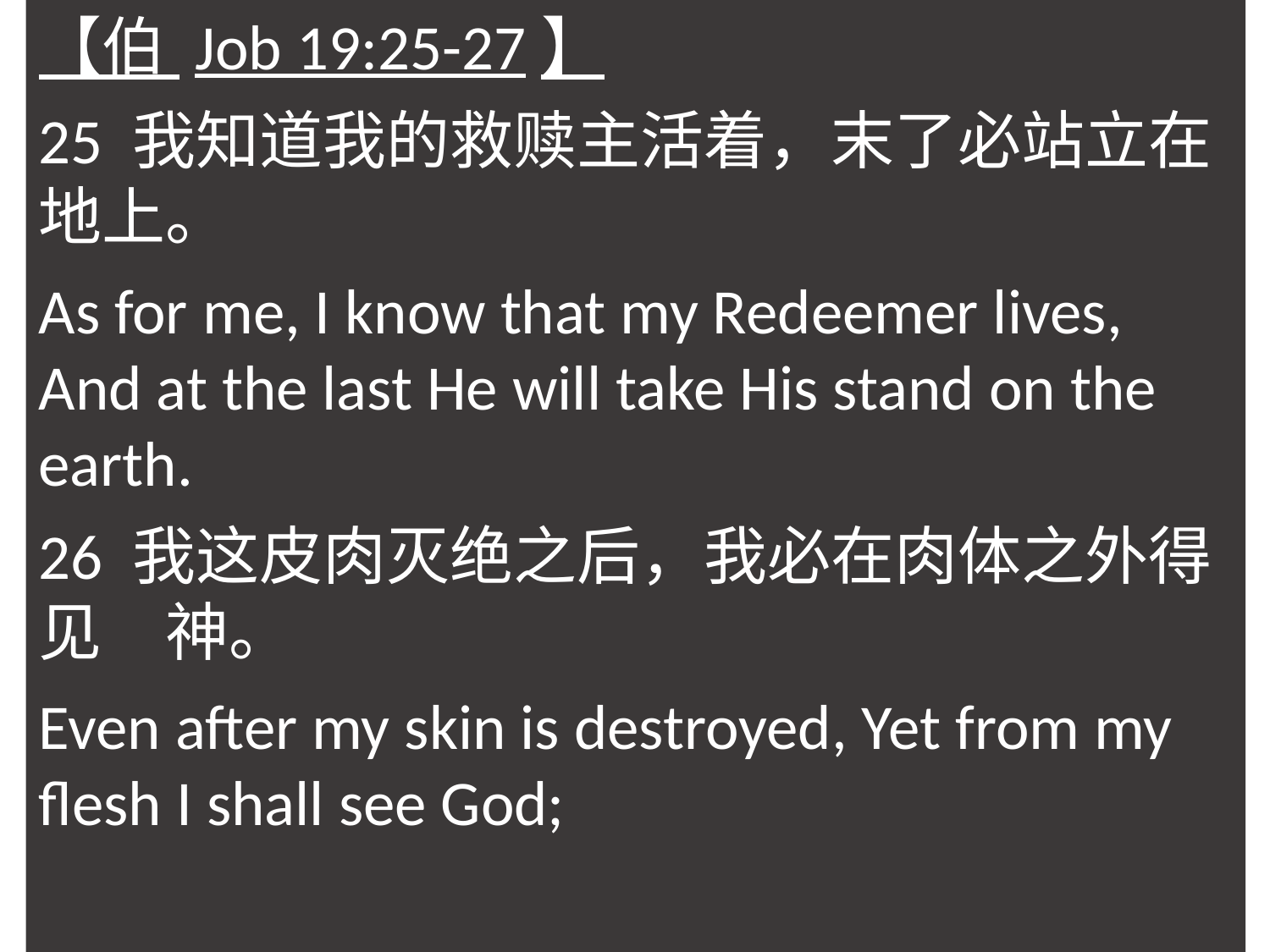

【伯 Job 19:25-27】
25 我知道我的救赎主活着，末了必站立在地上。
As for me, I know that my Redeemer lives, And at the last He will take His stand on the earth.
26 我这皮肉灭绝之后，我必在肉体之外得见　神。
Even after my skin is destroyed, Yet from my flesh I shall see God;